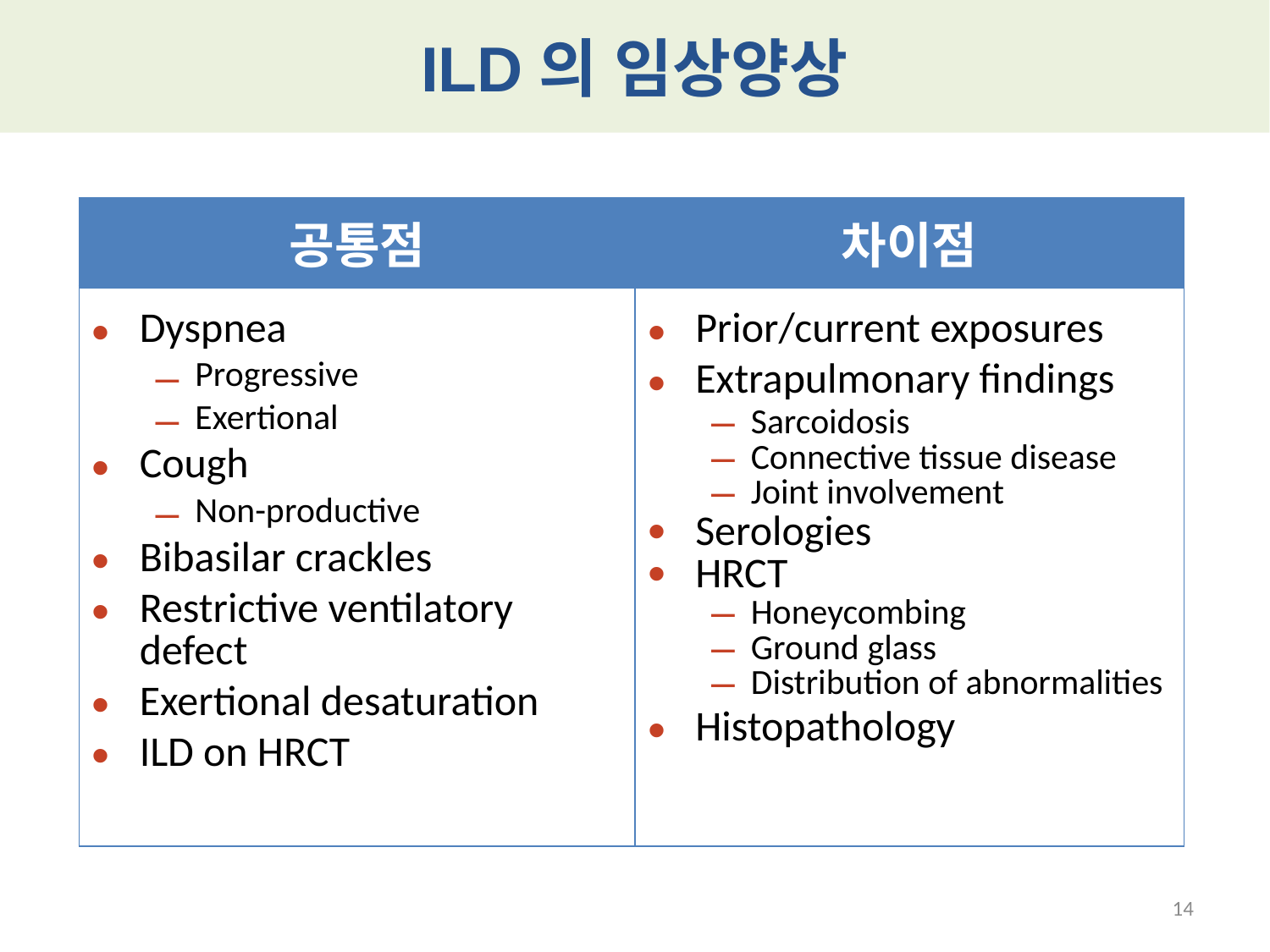

# ILD의 임상양상
| 공통점 | 차이점 |
| --- | --- |
| Dyspnea Progressive Exertional Cough Non-productive Bibasilar crackles Restrictive ventilatory defect Exertional desaturation ILD on HRCT | Prior/current exposures Extrapulmonary findings Sarcoidosis Connective tissue disease Joint involvement Serologies HRCT Honeycombing Ground glass Distribution of abnormalities Histopathology |
14